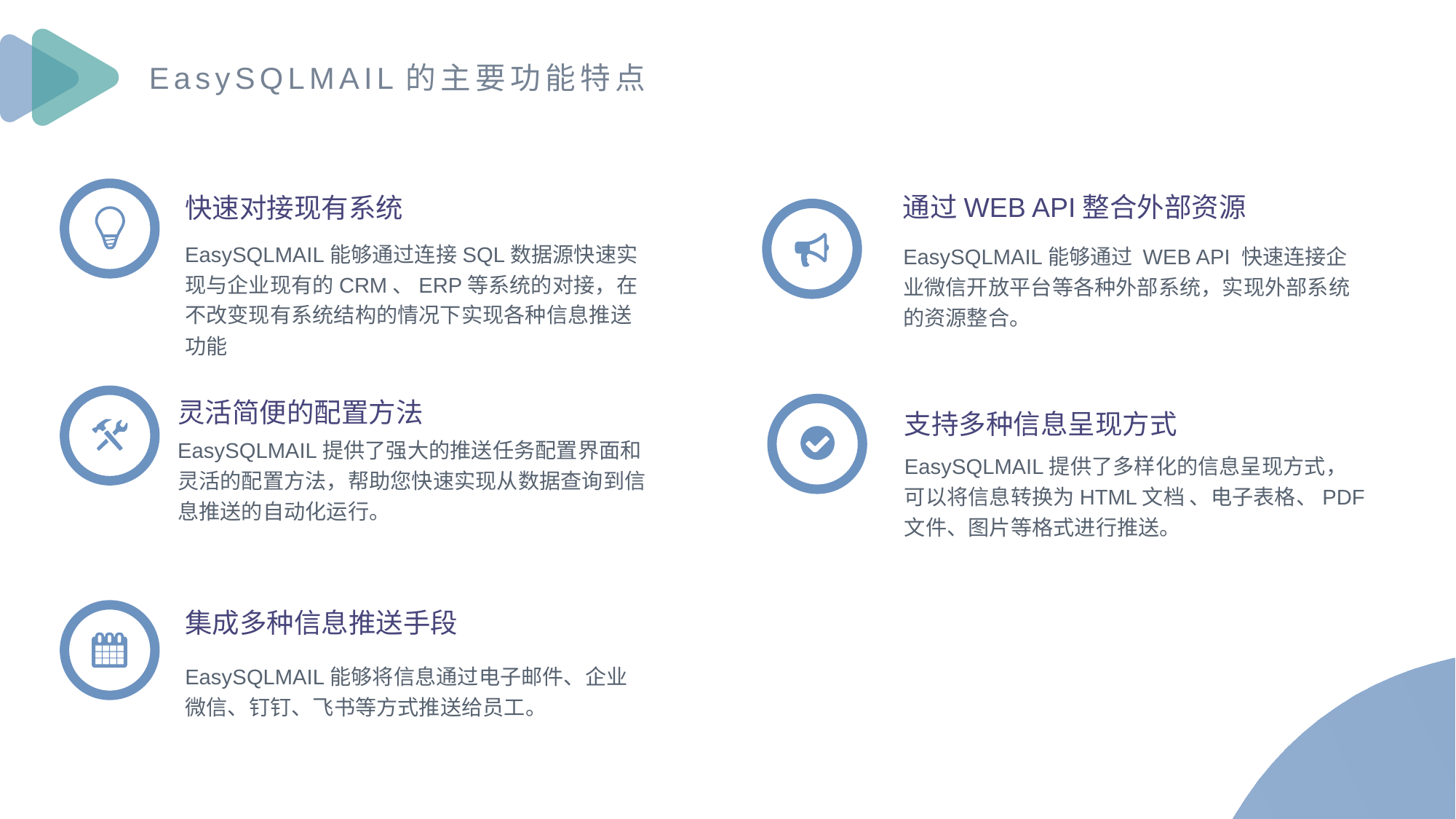

EasySQLMAIL的主要功能特点

快速对接现有系统

EasySQLMAIL能够通过连接SQL数据源快速实现与企业现有的CRM、ERP等系统的对接，在不改变现有系统结构的情况下实现各种信息推送功能
通过WEB API整合外部资源
EasySQLMAIL能够通过 WEB API 快速连接企业微信开放平台等各种外部系统，实现外部系统的资源整合。

灵活简便的配置方法

EasySQLMAIL提供了强大的推送任务配置界面和灵活的配置方法，帮助您快速实现从数据查询到信息推送的自动化运行。

支持多种信息呈现方式

EasySQLMAIL提供了多样化的信息呈现方式，可以将信息转换为HTML文档 、电子表格、PDF文件、图片等格式进行推送。
集成多种信息推送手段

EasySQLMAIL能够将信息通过电子邮件、企业微信、钉钉、飞书等方式推送给员工。